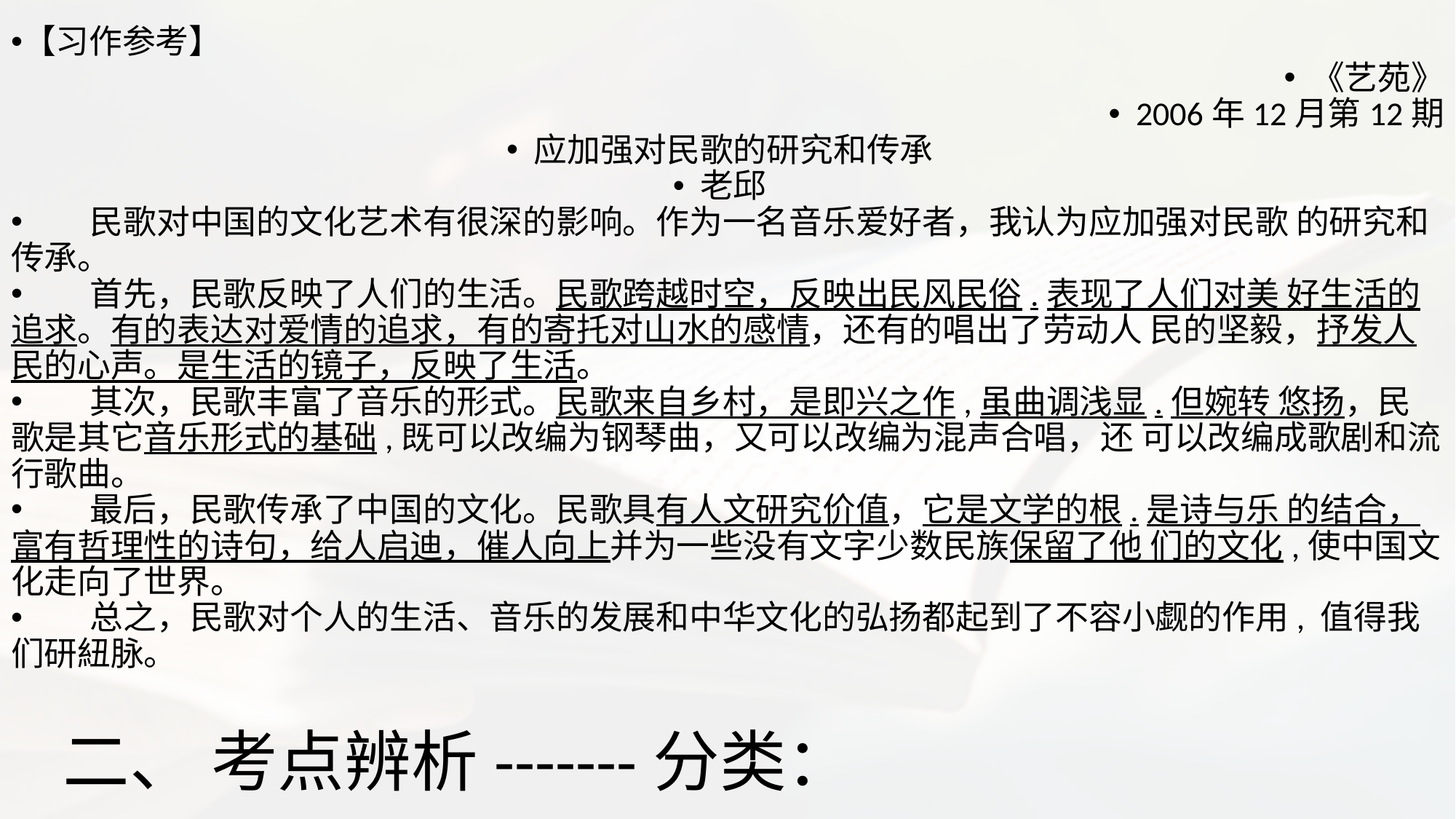

【习作参考】
《艺苑》
2006年12月第12期
应加强对民歌的研究和传承
老邱
        民歌对中国的文化艺术有很深的影响。作为一名音乐爱好者，我认为应加强对民歌 的研究和传承。
        首先，民歌反映了人们的生活。民歌跨越时空，反映出民风民俗.表现了人们对美 好生活的追求。有的表达对爱情的追求，有的寄托对山水的感情，还有的唱出了劳动人 民的坚毅，抒发人民的心声。是生活的镜子，反映了生活。
        其次，民歌丰富了音乐的形式。民歌来自乡村，是即兴之作,虽曲调浅显.但婉转 悠扬，民歌是其它音乐形式的基础,既可以改编为钢琴曲，又可以改编为混声合唱，还 可以改编成歌剧和流行歌曲。
        最后，民歌传承了中国的文化。民歌具有人文研究价值，它是文学的根.是诗与乐 的结合，富有哲理性的诗句，给人启迪，催人向上并为一些没有文字少数民族保留了他 们的文化,使中国文化走向了世界。
        总之，民歌对个人的生活、音乐的发展和中华文化的弘扬都起到了不容小觑的作用, 值得我们研紐脉。
# 二、 考点辨析-------分类：